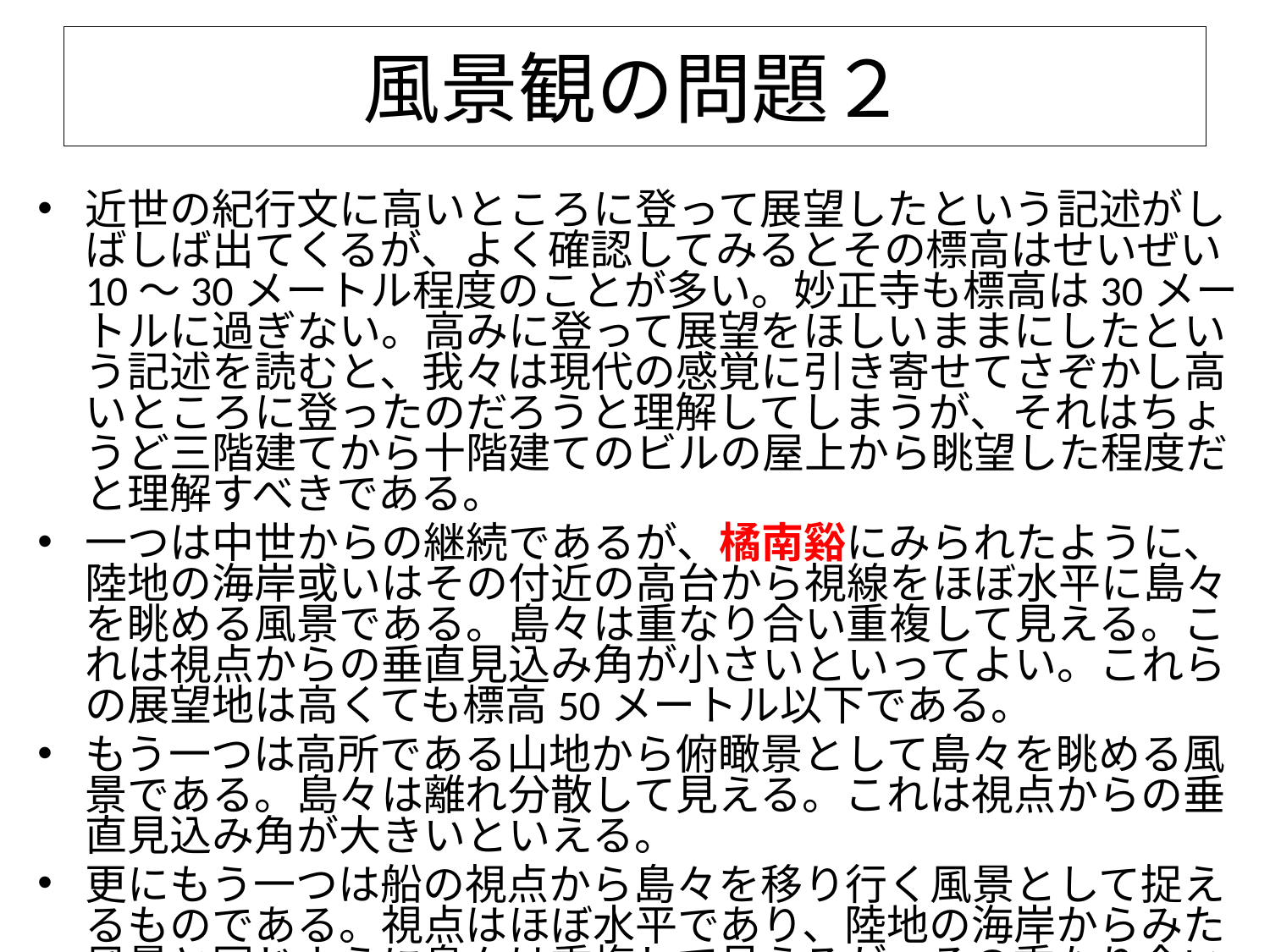

# 風景観の問題２
近世の紀行文に高いところに登って展望したという記述がしばしば出てくるが、よく確認してみるとその標高はせいぜい10～30メートル程度のことが多い。妙正寺も標高は30メートルに過ぎない。高みに登って展望をほしいままにしたという記述を読むと、我々は現代の感覚に引き寄せてさぞかし高いところに登ったのだろうと理解してしまうが、それはちょうど三階建てから十階建てのビルの屋上から眺望した程度だと理解すべきである。
一つは中世からの継続であるが、橘南谿にみられたように、陸地の海岸或いはその付近の高台から視線をほぼ水平に島々を眺める風景である。島々は重なり合い重複して見える。これは視点からの垂直見込み角が小さいといってよい。これらの展望地は高くても標高50メートル以下である。
もう一つは高所である山地から俯瞰景として島々を眺める風景である。島々は離れ分散して見える。これは視点からの垂直見込み角が大きいといえる。
更にもう一つは船の視点から島々を移り行く風景として捉えるものである。視点はほぼ水平であり、陸地の海岸からみた風景と同じように島々は重複して見えるが、その重なり合いが変化する。